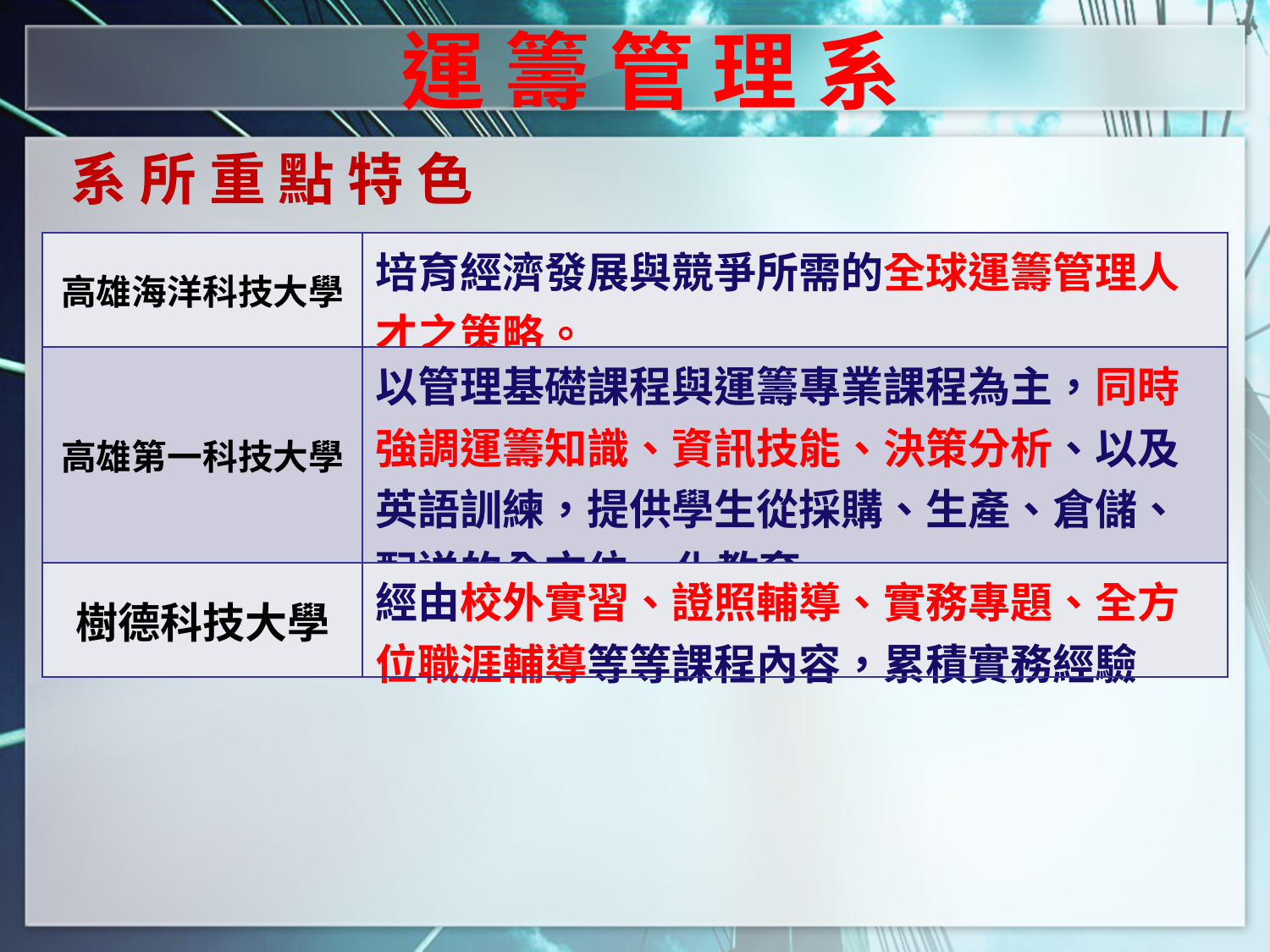

運 籌 管 理 系
系 所 重 點 特 色
| 高雄海洋科技大學 | 培育經濟發展與競爭所需的全球運籌管理人才之策略。 |
| --- | --- |
| 高雄第一科技大學 | 以管理基礎課程與運籌專業課程為主，同時強調運籌知識、資訊技能、決策分析、以及英語訓練，提供學生從採購、生產、倉儲、配送的全方位e化教育。 |
| 樹德科技大學 | 經由校外實習、證照輔導、實務專題、全方位職涯輔導等等課程內容，累積實務經驗 |